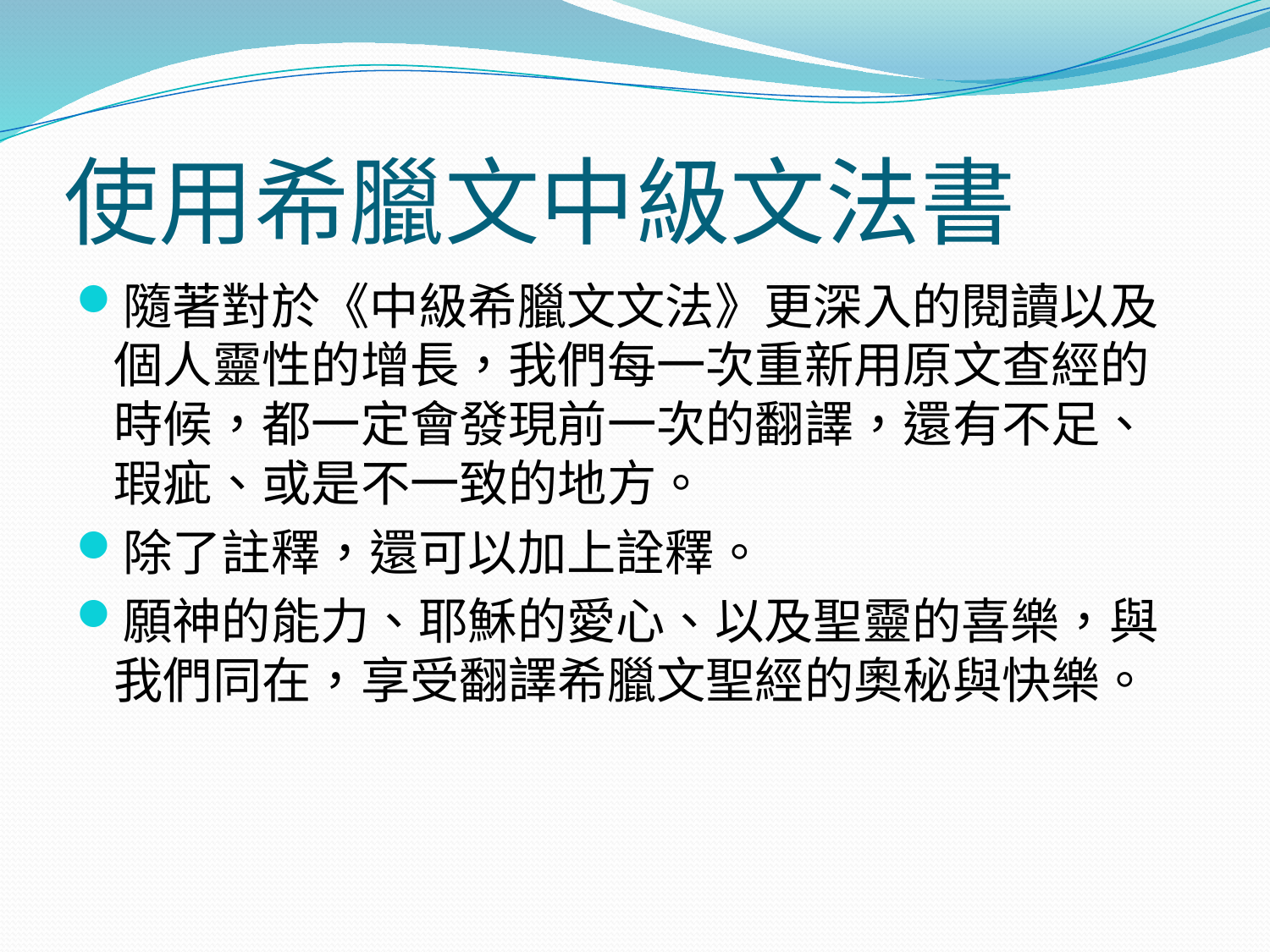

# 使用希臘文中級文法書
隨著對於《中級希臘文文法》更深入的閱讀以及個人靈性的增長，我們每一次重新用原文查經的時候，都一定會發現前一次的翻譯，還有不足、瑕疵、或是不一致的地方。
除了註釋，還可以加上詮釋。
願神的能力、耶穌的愛心、以及聖靈的喜樂，與我們同在，享受翻譯希臘文聖經的奧秘與快樂。